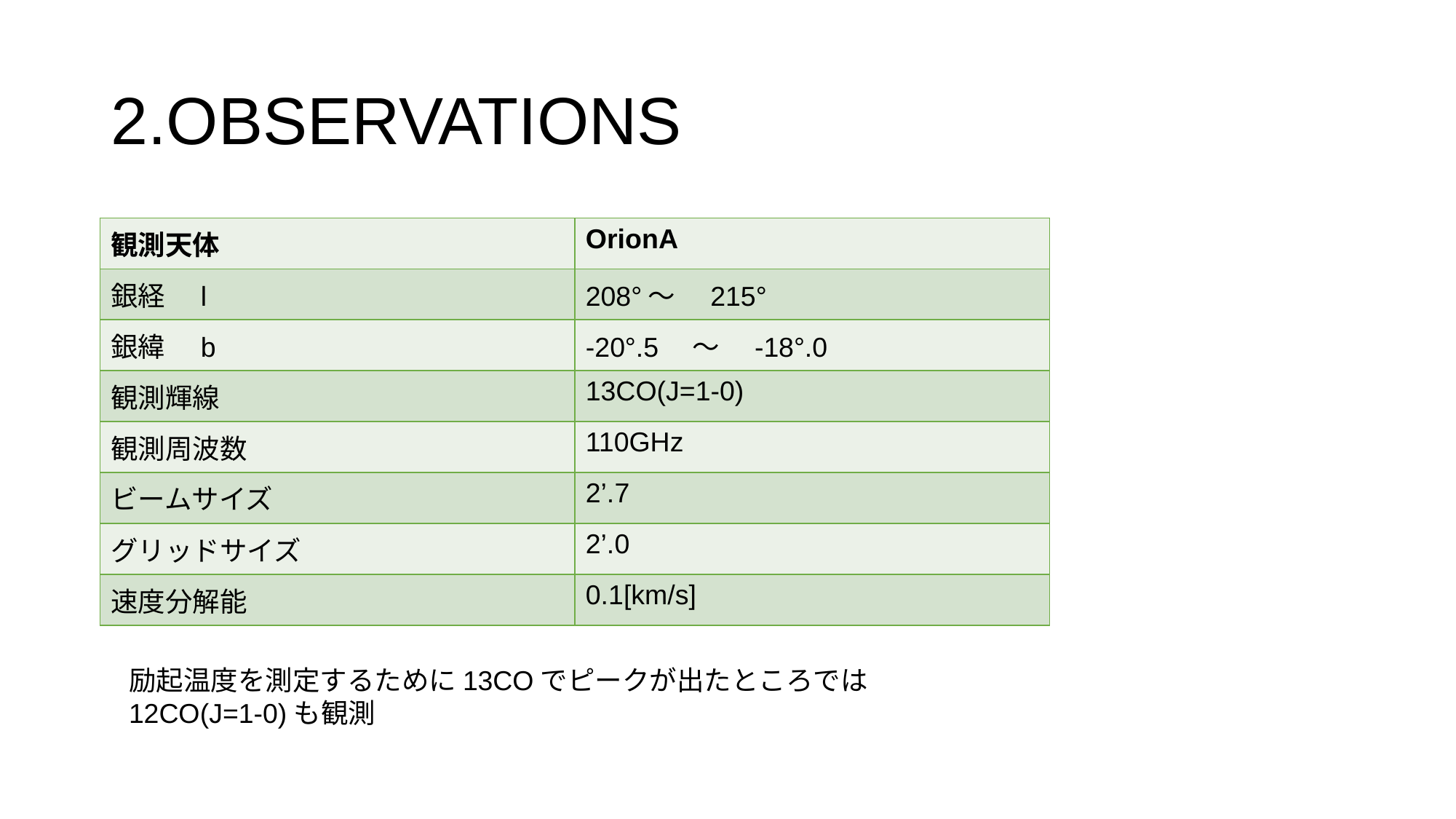

# 2.OBSERVATIONS
| 観測天体 | OrionA |
| --- | --- |
| 銀経　l | 208°～　215° |
| 銀緯　b | -20°.5　～　-18°.0 |
| 観測輝線 | 13CO(J=1-0) |
| 観測周波数 | 110GHz |
| ビームサイズ | 2’.7 |
| グリッドサイズ | 2’.0 |
| 速度分解能 | 0.1[km/s] |
励起温度を測定するために13COでピークが出たところでは12CO(J=1-0)も観測